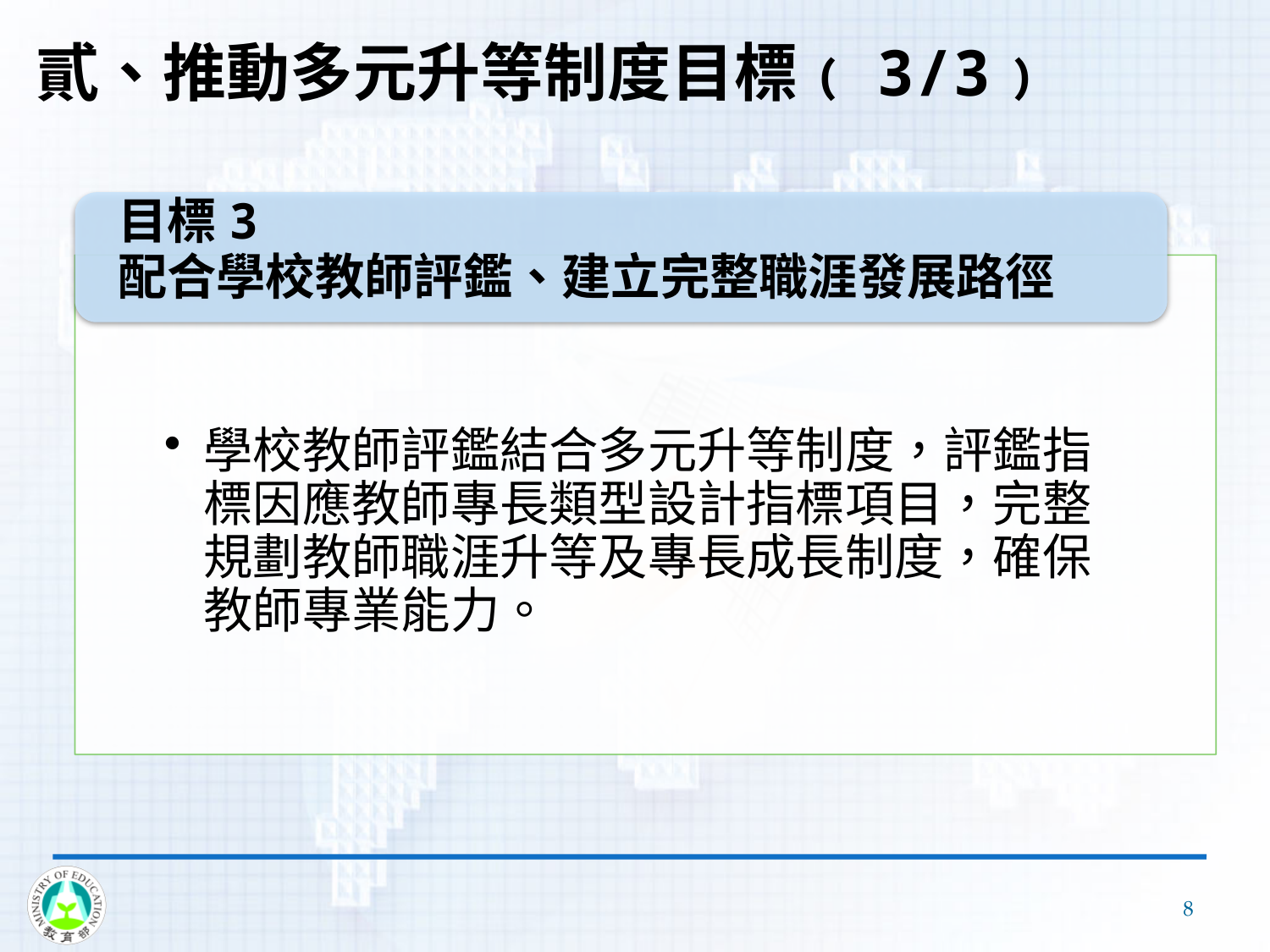

貳、推動多元升等制度目標﹙3/3﹚
學校教師評鑑結合多元升等制度，評鑑指標因應教師專長類型設計指標項目，完整規劃教師職涯升等及專長成長制度，確保教師專業能力。

目標3
配合學校教師評鑑、建立完整職涯發展路徑
8